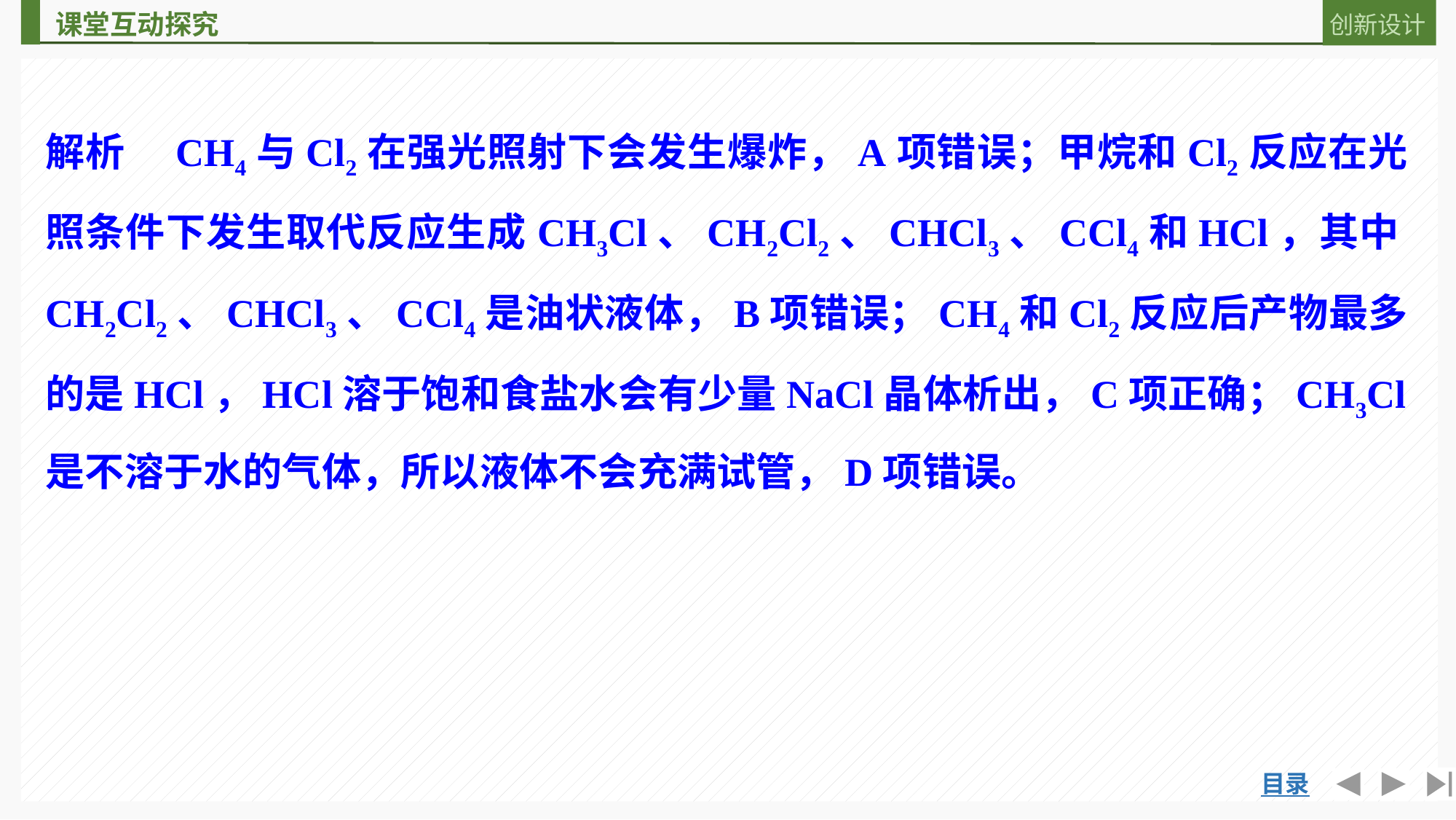

解析　CH4与Cl2在强光照射下会发生爆炸，A项错误；甲烷和Cl2反应在光照条件下发生取代反应生成CH3Cl、CH2Cl2、CHCl3、CCl4和HCl，其中CH2Cl2、CHCl3、CCl4是油状液体，B项错误；CH4和Cl2反应后产物最多的是HCl，HCl溶于饱和食盐水会有少量NaCl晶体析出，C项正确；CH3Cl是不溶于水的气体，所以液体不会充满试管，D项错误。